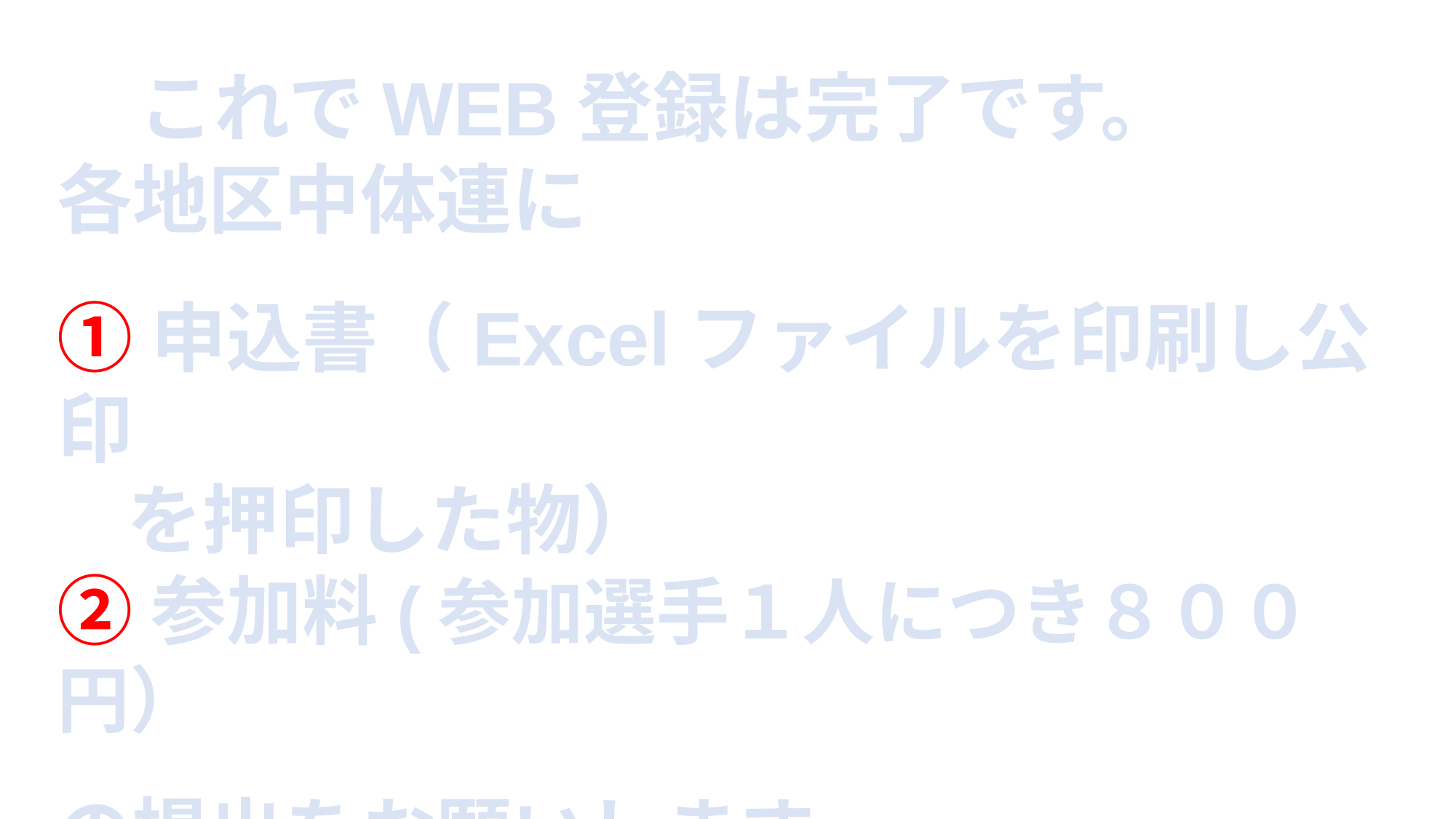

これでWEB登録は完了です。
各地区中体連に

①申込書（Excelファイルを印刷し公印
   を押印した物）
②参加料(参加選手１人につき８００円）

の提出をお願いします。